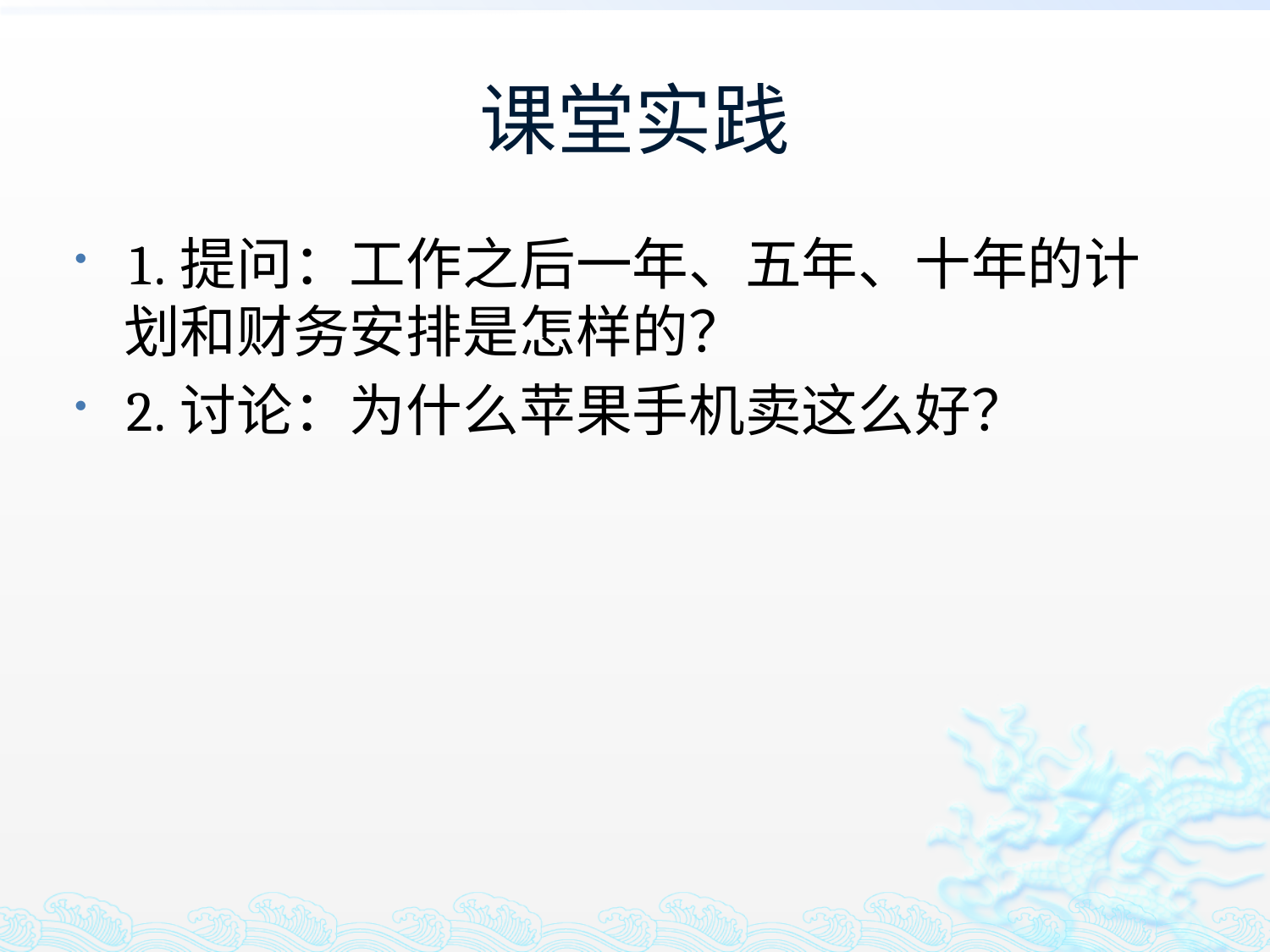

# 课堂实践
1.提问：工作之后一年、五年、十年的计划和财务安排是怎样的？
2.讨论：为什么苹果手机卖这么好？